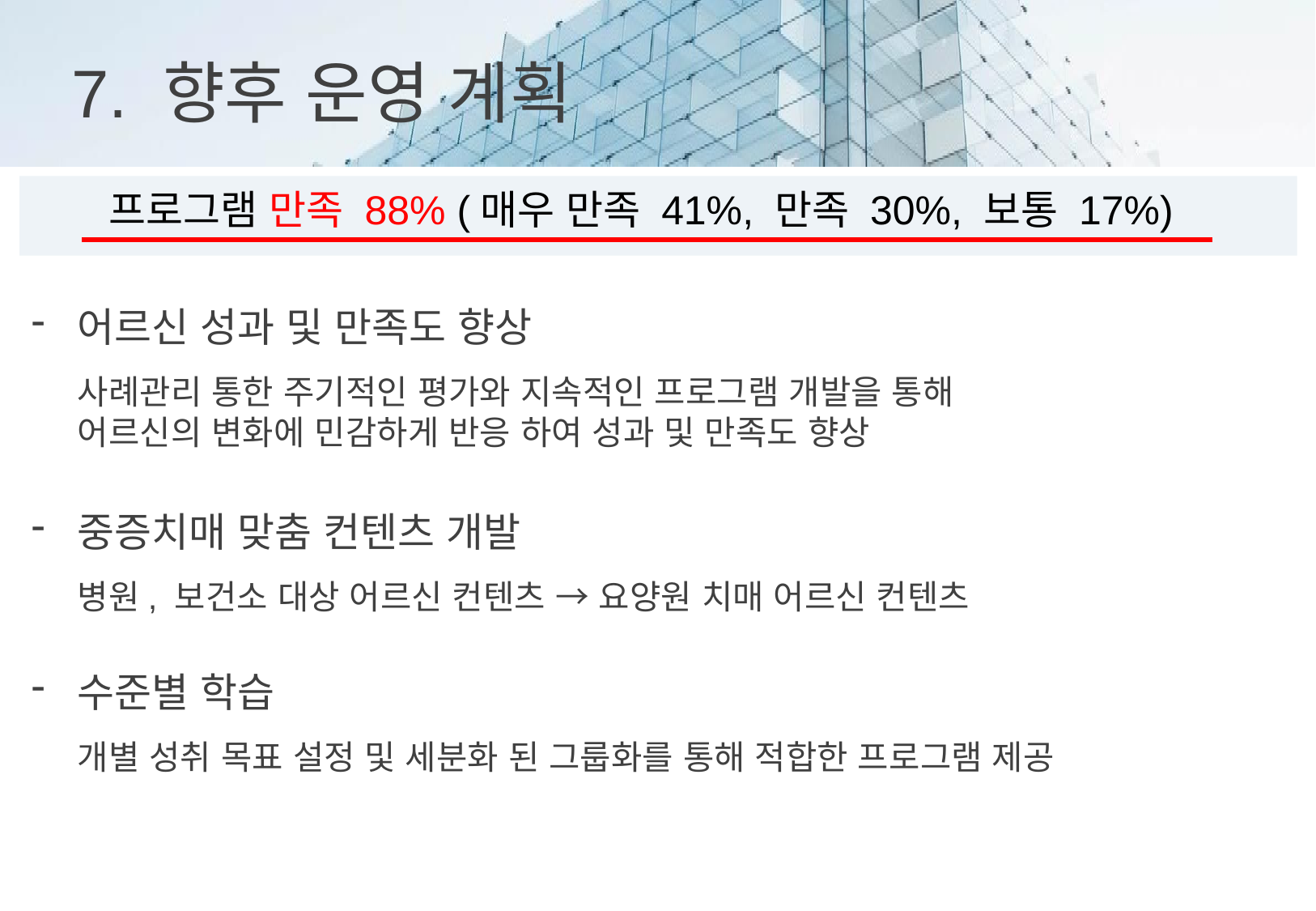

7. 향후 운영 계획

프로그램 만족 88% (매우 만족 41%, 만족 30%, 보통 17%)
어르신 성과 및 만족도 향상

    사례관리 통한 주기적인 평가와 지속적인 프로그램 개발을 통해
    어르신의 변화에 민감하게 반응 하여 성과 및 만족도 향상
중증치매 맞춤 컨텐츠 개발

    병원, 보건소 대상 어르신 컨텐츠 → 요양원 치매 어르신 컨텐츠
수준별 학습

    개별 성취 목표 설정 및 세분화 된 그룹화를 통해 적합한 프로그램 제공